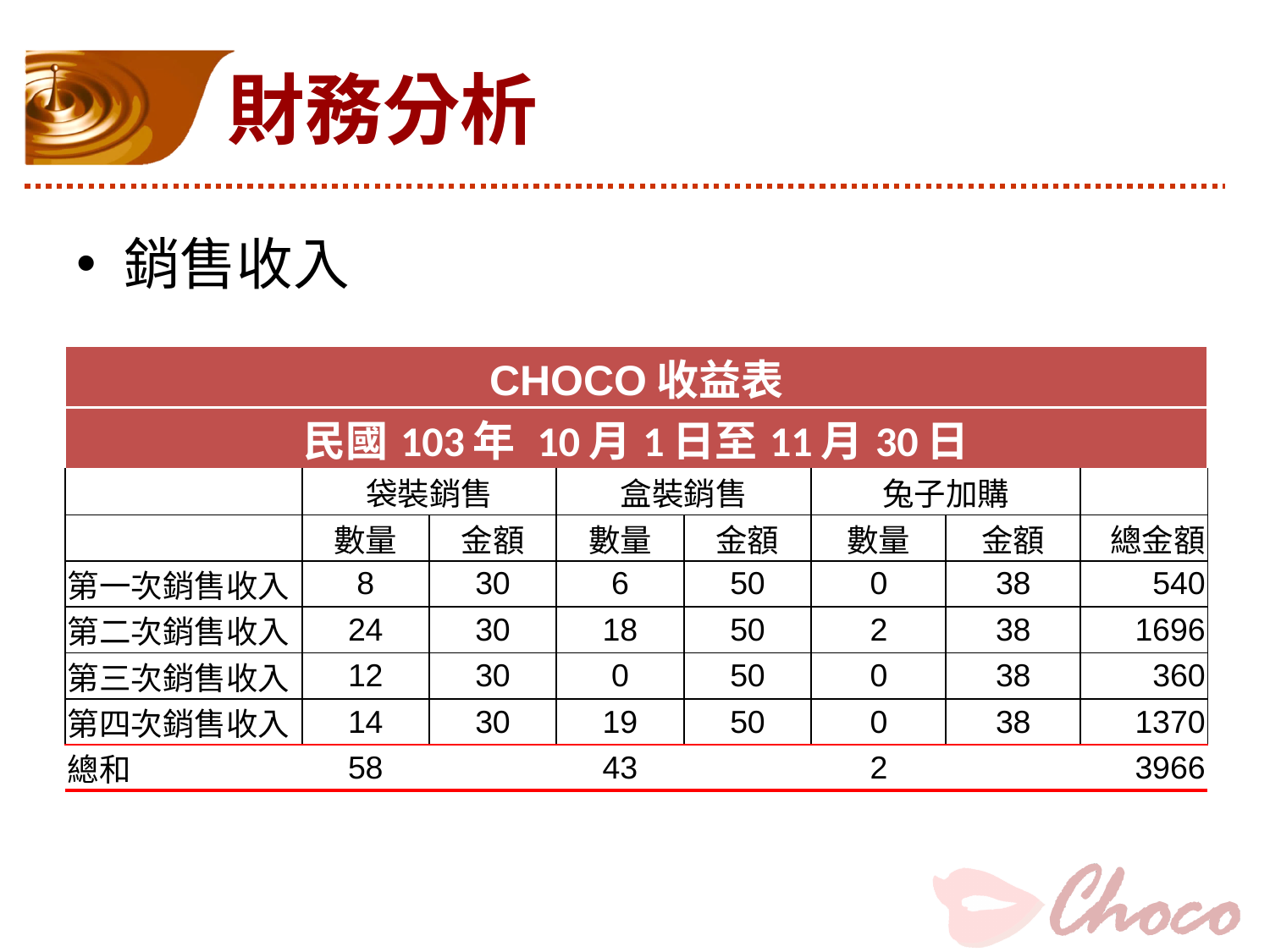

# 財務分析
銷售收入

| CHOCO收益表 |  |  |  |  |  |  |  |
| --- | --- | --- | --- | --- | --- | --- | --- |
| 民國103年 10月1日至11月30日 |  |  |  |  |  |  |  |
|  | 袋裝銷售 |  | 盒裝銷售 |  | 兔子加購 |  |  |
|  | 數量 | 金額 | 數量 | 金額 | 數量 | 金額 | 總金額 |
| 第一次銷售收入 | 8 | 30 | 6 | 50 | 0 | 38 | 540 |
| 第二次銷售收入 | 24 | 30 | 18 | 50 | 2 | 38 | 1696 |
| 第三次銷售收入 | 12 | 30 | 0 | 50 | 0 | 38 | 360 |
| 第四次銷售收入 | 14 | 30 | 19 | 50 | 0 | 38 | 1370 |
| 總和 | 58 |  | 43 |  | 2 |  | 3966 |